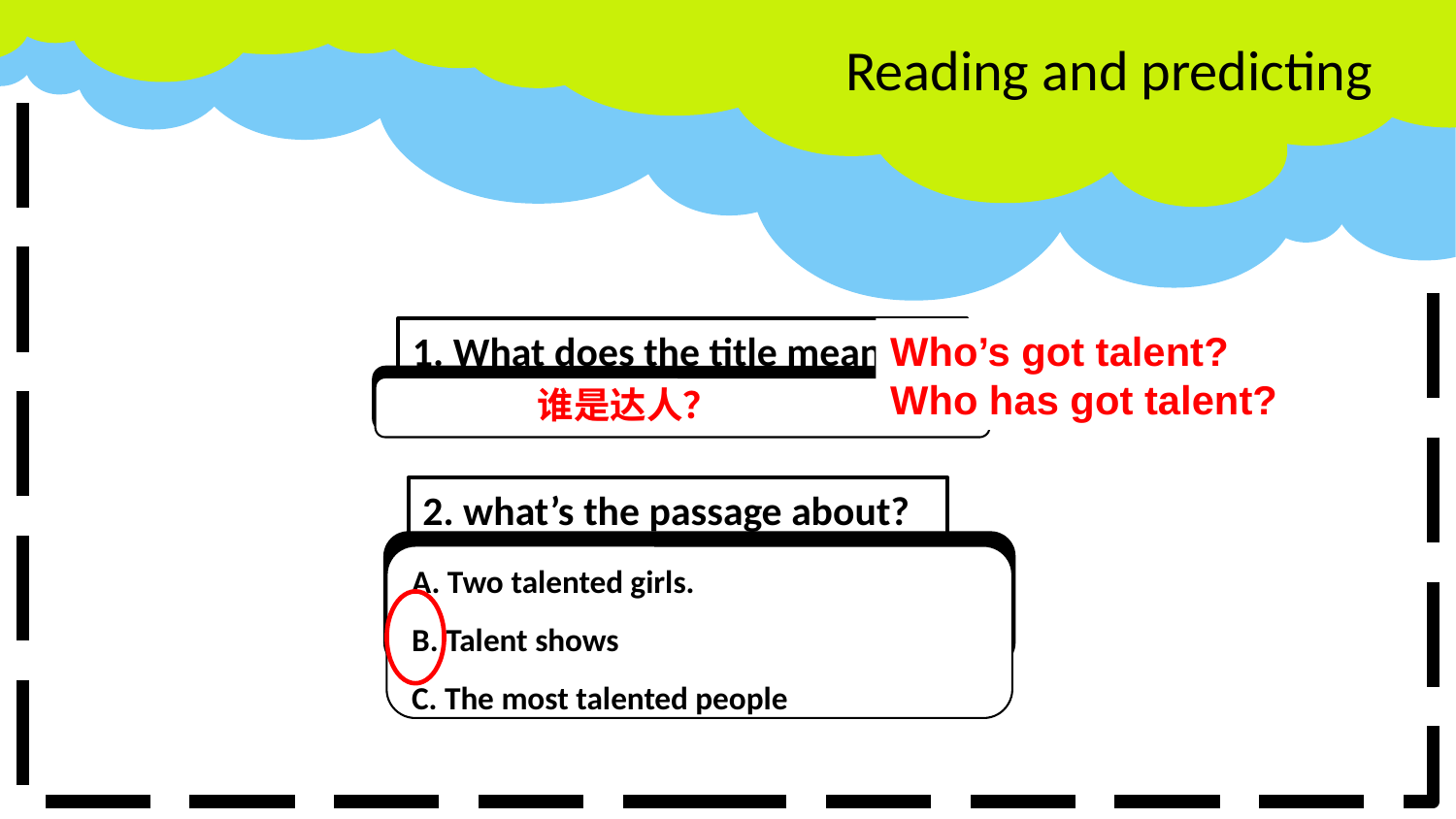

Reading and predicting
1. What does the title mean?

Who’s got talent?
Who has got talent?
谁是达人？

2. what’s the passage about?

A. Two talented girls.
B. Talent shows
C. The most talented people